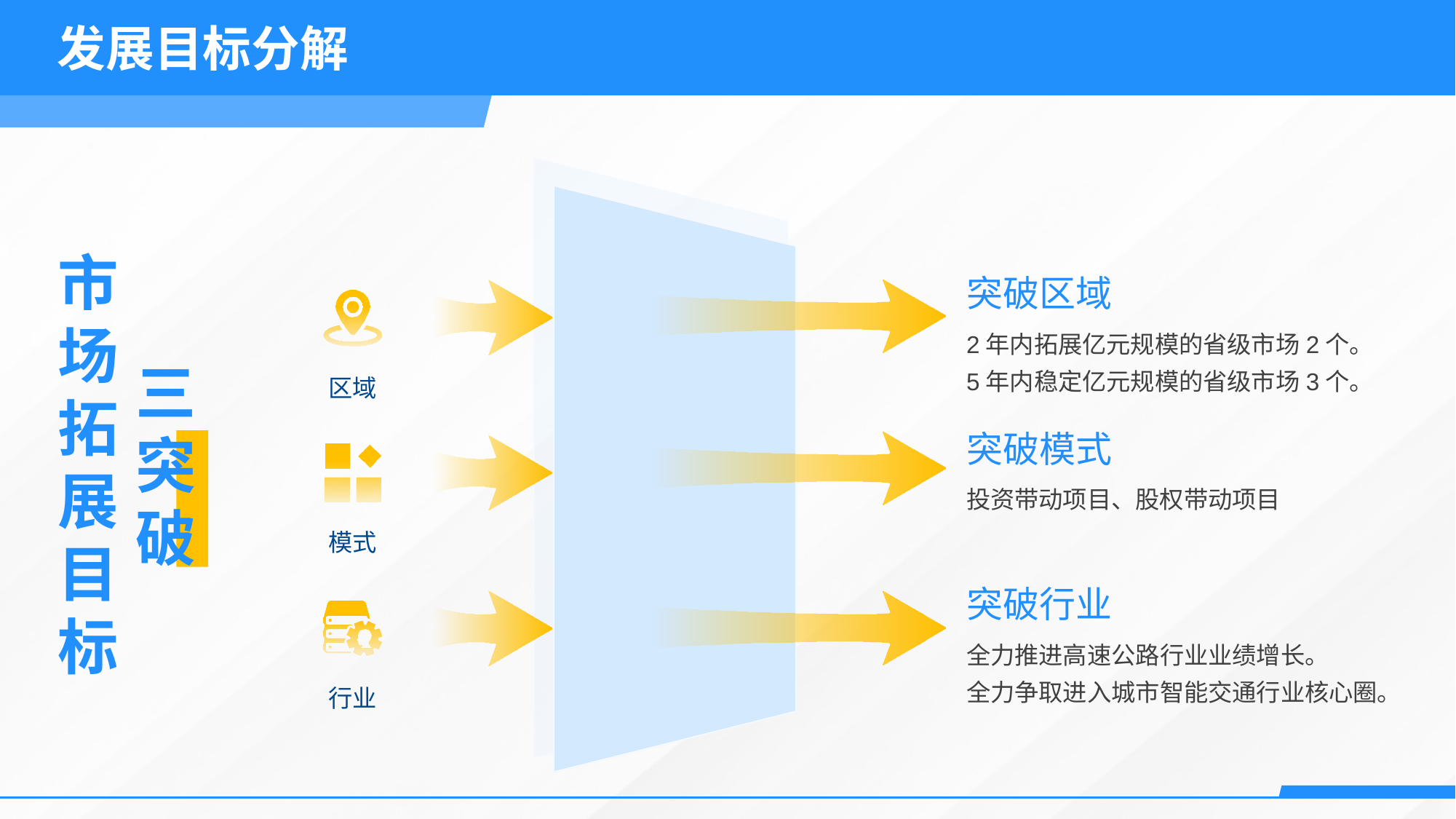

发展目标分解
市场拓展目标
突破区域

2年内拓展亿元规模的省级市场2个。
5年内稳定亿元规模的省级市场3个。

三突破

区域

突破模式

投资带动项目、股权带动项目

模式

突破行业

全力推进高速公路行业业绩增长。
全力争取进入城市智能交通行业核心圈。
行业